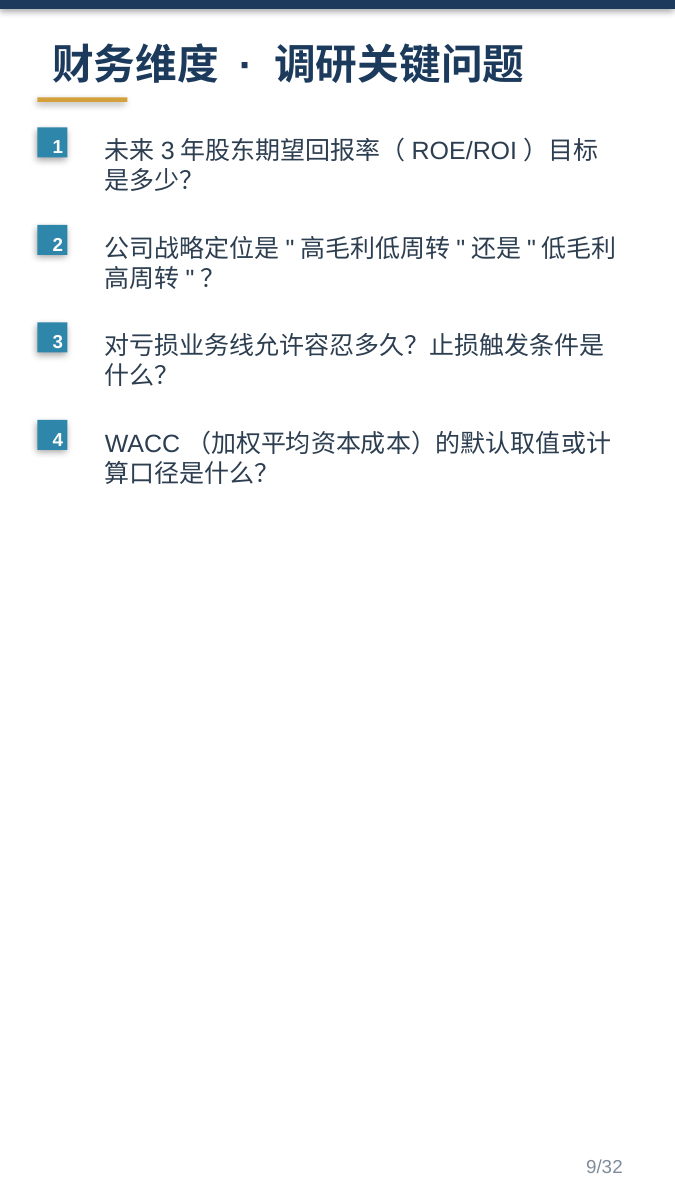

财务维度 · 调研关键问题

1
未来3年股东期望回报率（ROE/ROI）目标是多少？

2
公司战略定位是"高毛利低周转"还是"低毛利高周转"？

3
对亏损业务线允许容忍多久？止损触发条件是什么？

4
WACC（加权平均资本成本）的默认取值或计算口径是什么？
9/32